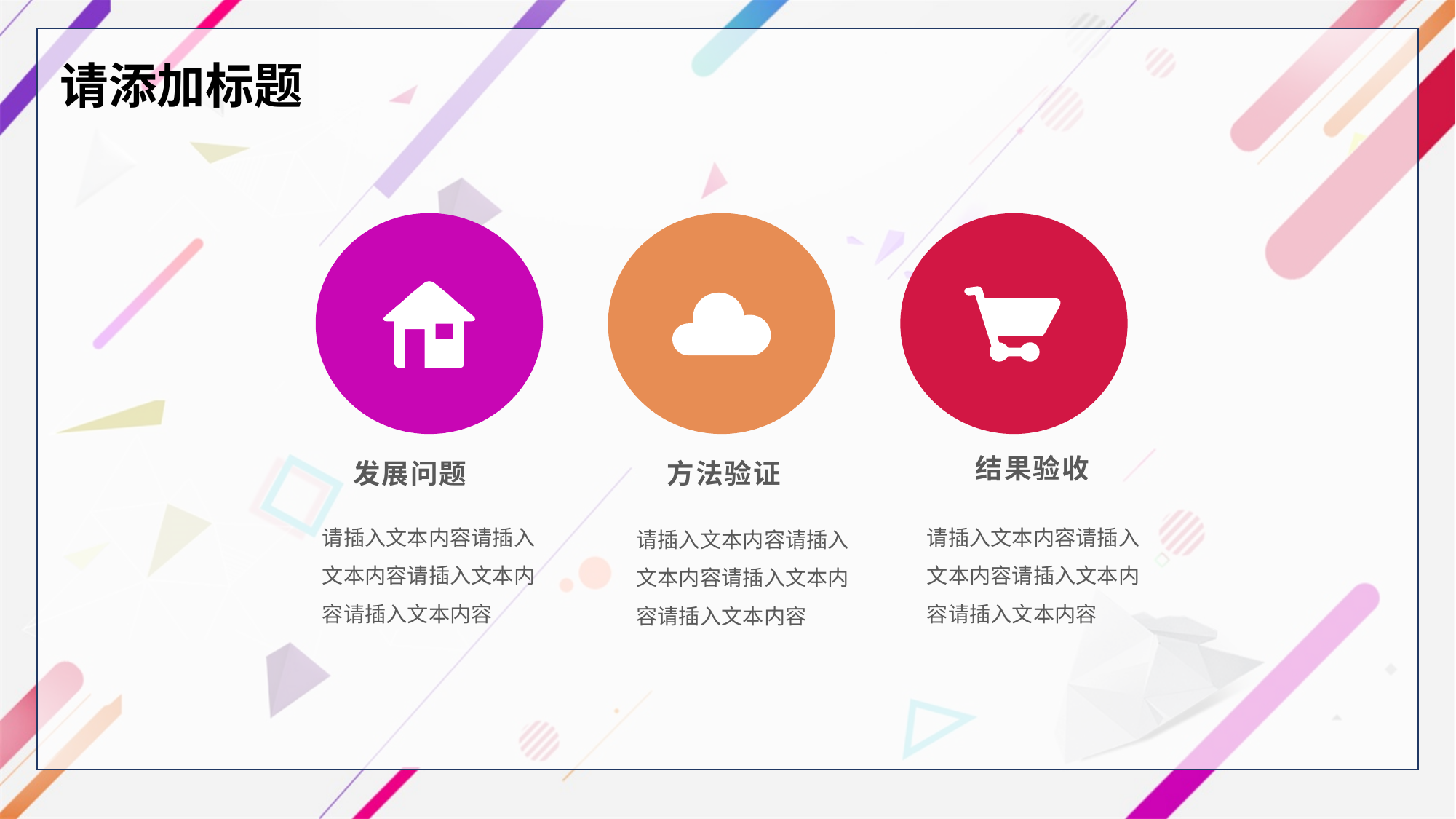

请添加标题

结果验收
发展问题
方法验证
请插入文本内容请插入文本内容请插入文本内容请插入文本内容
请插入文本内容请插入文本内容请插入文本内容请插入文本内容
请插入文本内容请插入文本内容请插入文本内容请插入文本内容